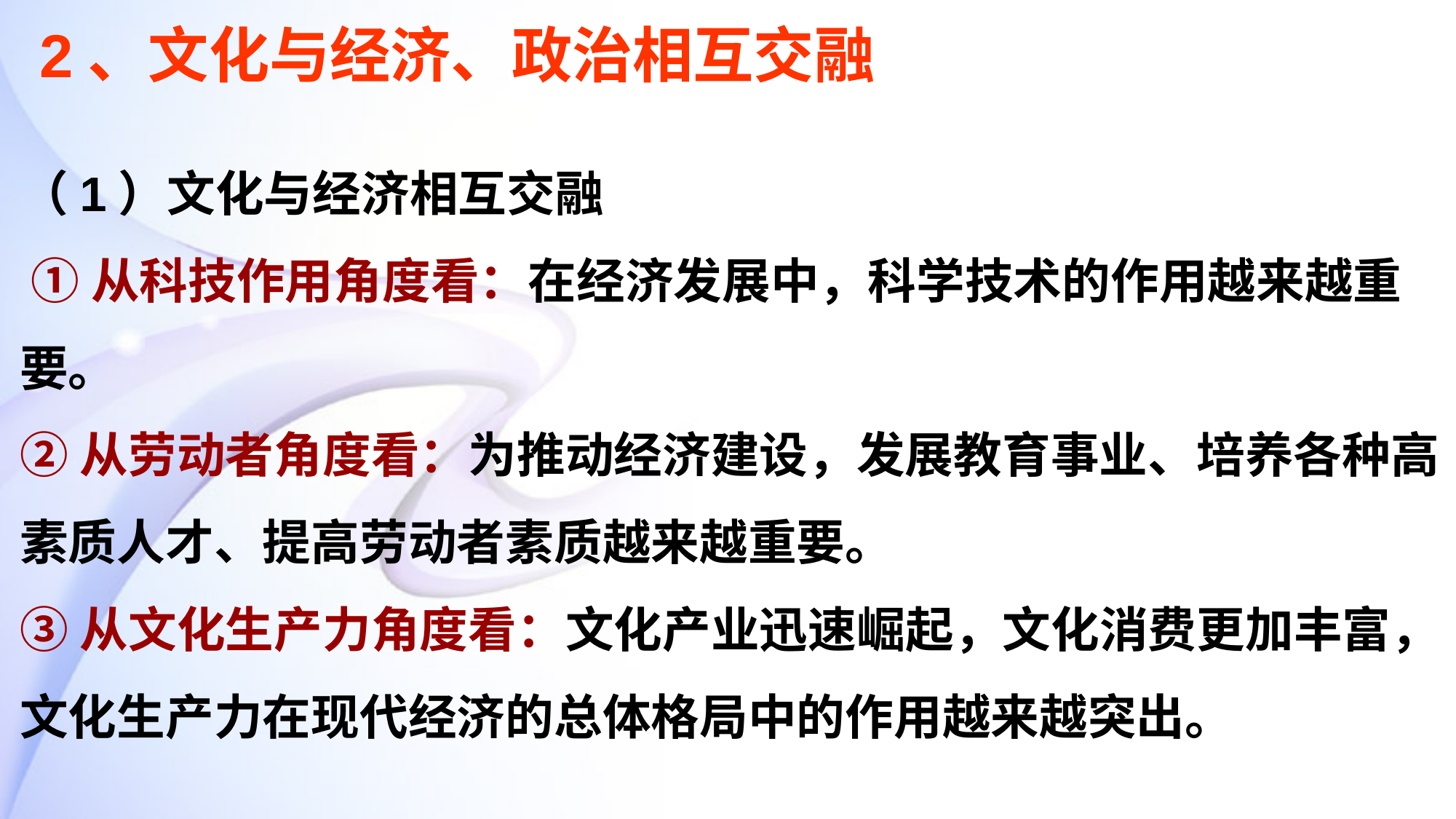

2、文化与经济、政治相互交融
（1）文化与经济相互交融
 ①从科技作用角度看：在经济发展中，科学技术的作用越来越重要。
②从劳动者角度看：为推动经济建设，发展教育事业、培养各种高素质人才、提高劳动者素质越来越重要。
③从文化生产力角度看：文化产业迅速崛起，文化消费更加丰富，文化生产力在现代经济的总体格局中的作用越来越突出。